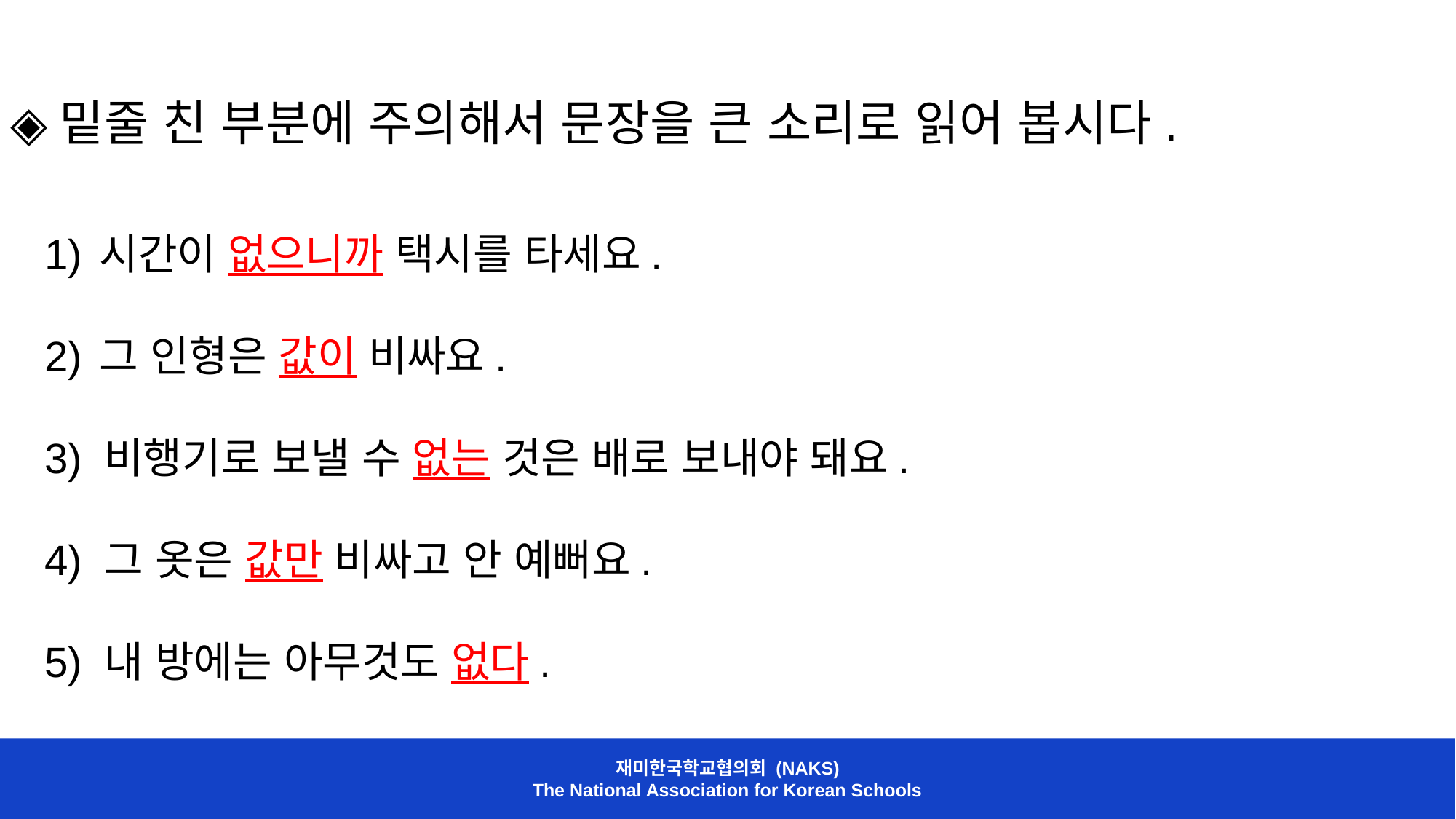

◈밑줄 친 부분에 주의해서 문장을 큰 소리로 읽어 봅시다.
시간이 없으니까 택시를 타세요.
그 인형은 값이 비싸요.
3) 비행기로 보낼 수 없는 것은 배로 보내야 돼요.
4) 그 옷은 값만 비싸고 안 예뻐요.
5) 내 방에는 아무것도 없다.
재미한국학교협의회 (NAKS)
The National Association for Korean Schools